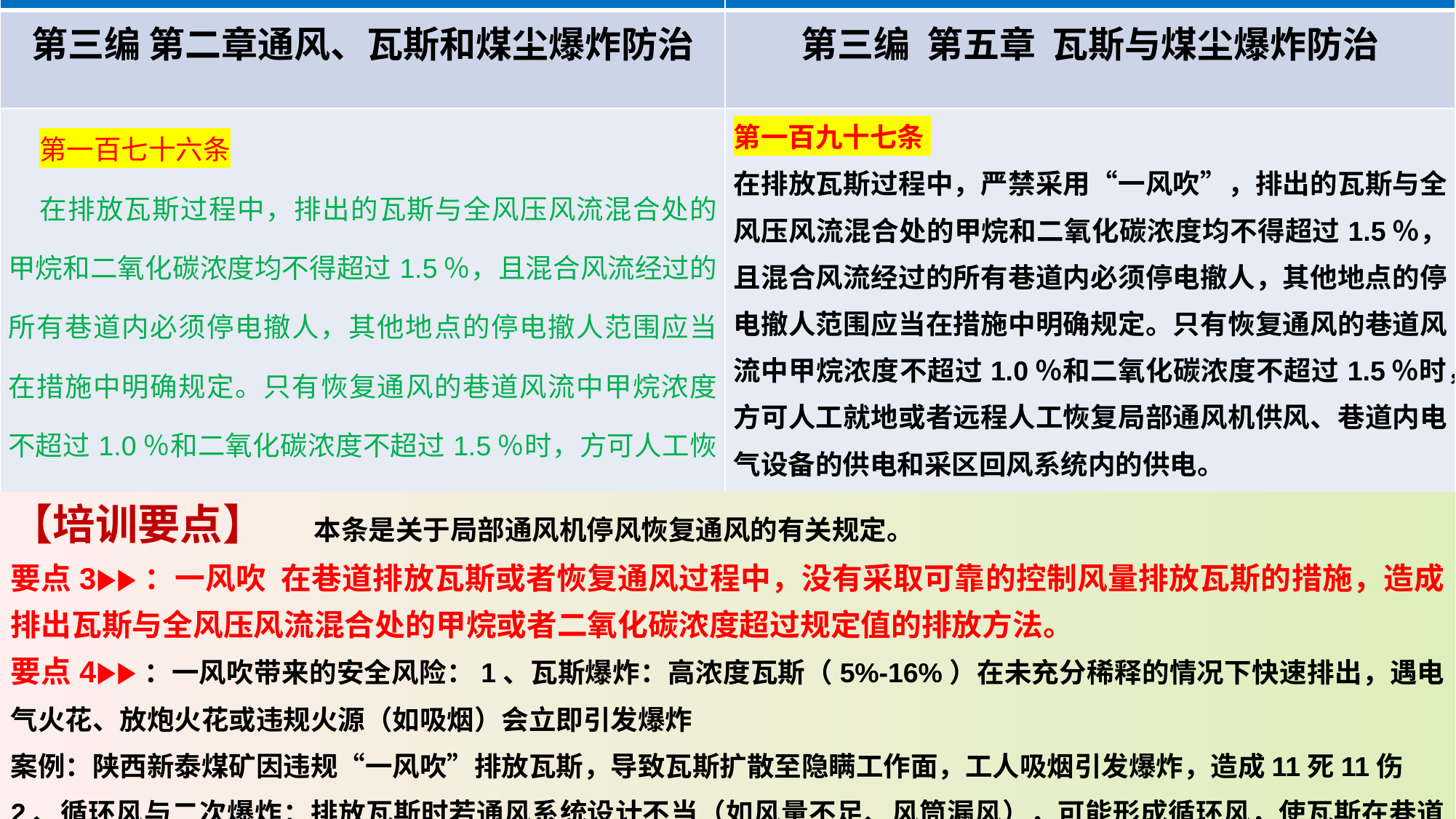

| 《煤矿安全规程》（2022版） | 《煤矿安全规程》（2025版） |
| --- | --- |
| 第三编 第二章通风、瓦斯和煤尘爆炸防治 | 第三编 第五章 瓦斯与煤尘爆炸防治 |
| 第一百七十六条 在排放瓦斯过程中，排出的瓦斯与全风压风流混合处的甲烷和二氧化碳浓度均不得超过1.5％，且混合风流经过的所有巷道内必须停电撤人，其他地点的停电撤人范围应当在措施中明确规定。只有恢复通风的巷道风流中甲烷浓度不超过1.0％和二氧化碳浓度不超过1.5％时，方可人工恢复局部通风机供风巷道内电气设备的供电和采区回风系统内的供电。 | 第一百九十七条 在排放瓦斯过程中，严禁采用“一风吹”，排出的瓦斯与全风压风流混合处的甲烷和二氧化碳浓度均不得超过1.5％，且混合风流经过的所有巷道内必须停电撤人，其他地点的停电撤人范围应当在措施中明确规定。只有恢复通风的巷道风流中甲烷浓度不超过1.0％和二氧化碳浓度不超过1.5％时，方可人工就地或者远程人工恢复局部通风机供风、巷道内电气设备的供电和采区回风系统内的供电。 |
【培训要点】      本条是关于局部通风机停风恢复通风的有关规定。
要点3▶▶：一风吹  在巷道排放瓦斯或者恢复通风过程中，没有采取可靠的控制风量排放瓦斯的措施，造成排出瓦斯与全风压风流混合处的甲烷或者二氧化碳浓度超过规定值的排放方法。
要点4▶▶：一风吹带来的安全风险：1、瓦斯爆炸：高浓度瓦斯（5%-16%）在未充分稀释的情况下快速排出，遇电气火花、放炮火花或违规火源（如吸烟）会立即引发爆炸‌
案例：陕西新泰煤矿因违规“一风吹”排放瓦斯，导致瓦斯扩散至隐瞒工作面，工人吸烟引发爆炸，造成11死11伤‌
2、‌循环风与二次爆炸‌：排放瓦斯时若通风系统设计不当（如风量不足、风筒漏风），可能形成循环风，使瓦斯在巷道内反复积聚，扩大爆炸范围‌